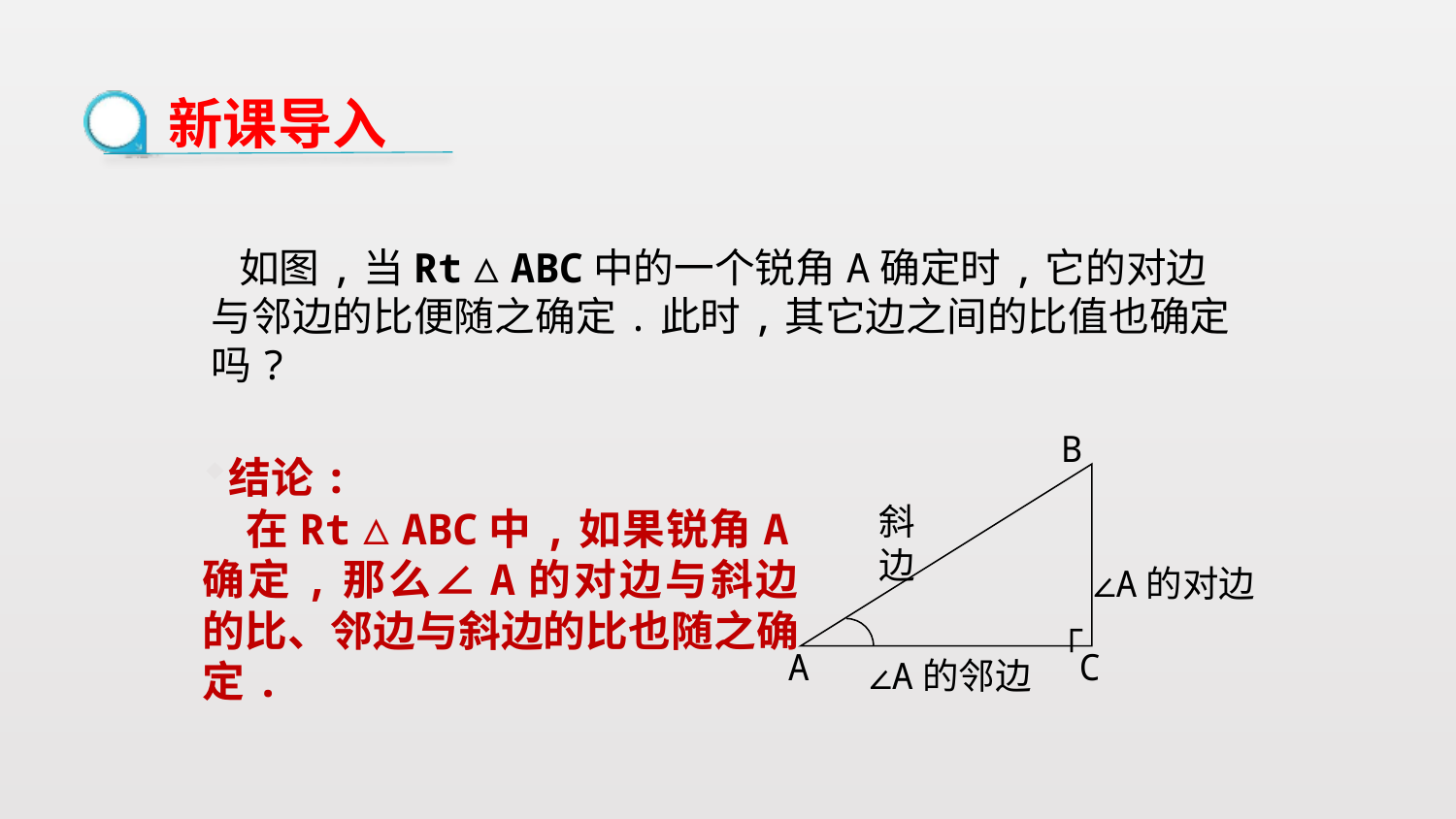

如图,当Rt△ABC中的一个锐角A确定时,它的对边与邻边的比便随之确定.此时,其它边之间的比值也确定吗?
B

斜边
┌

A
C
∠A的邻边
结论:
   在Rt△ABC中,如果锐角A确定,那么∠A的对边与斜边的比、邻边与斜边的比也随之确定.
∠A的对边